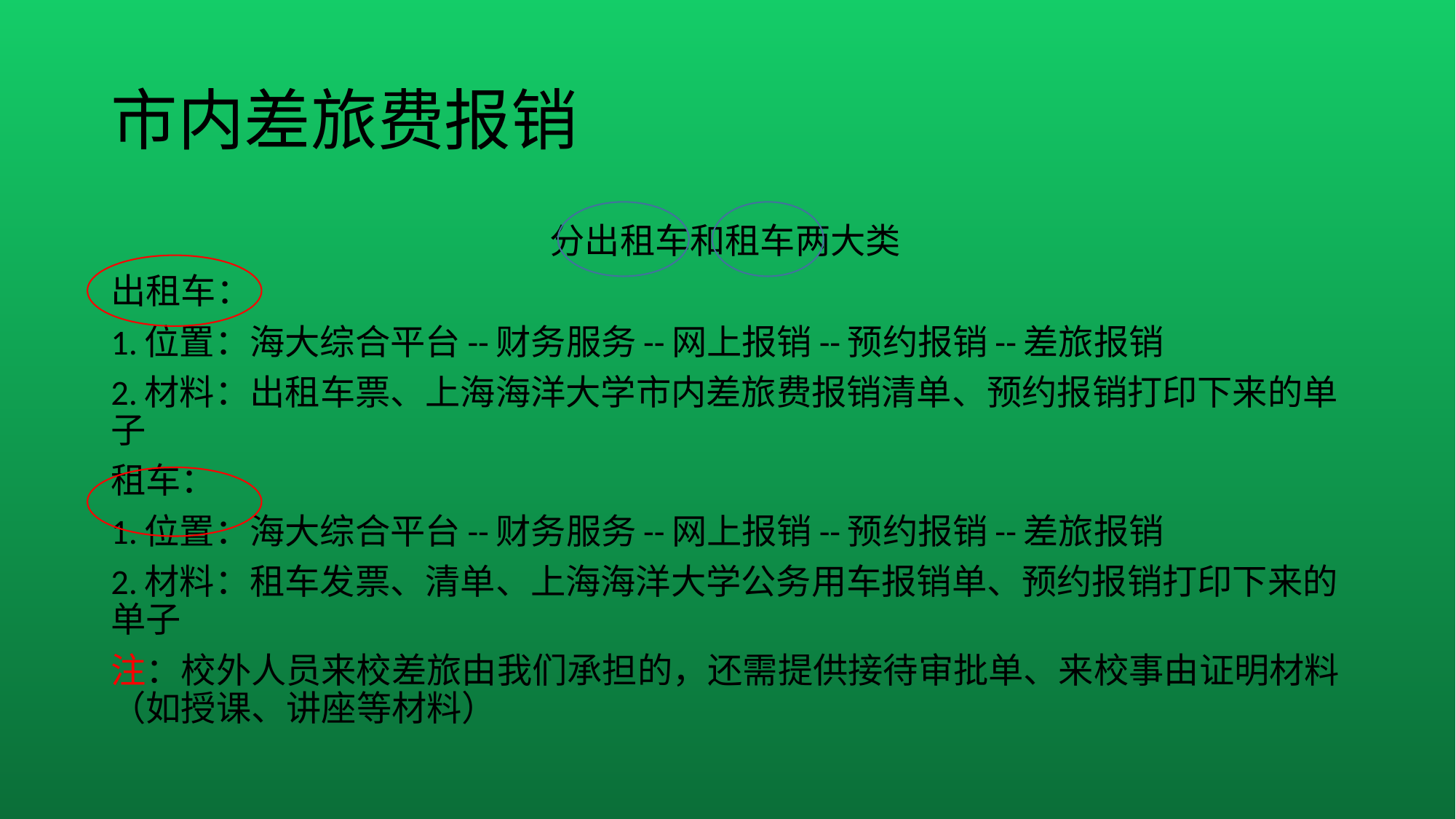

# 市内差旅费报销

分出租车和租车两大类
出租车：
1.位置：海大综合平台--财务服务--网上报销--预约报销--差旅报销
2.材料：出租车票、上海海洋大学市内差旅费报销清单、预约报销打印下来的单子
租车：
1.位置：海大综合平台--财务服务--网上报销--预约报销--差旅报销
2.材料：租车发票、清单、上海海洋大学公务用车报销单、预约报销打印下来的单子
注：校外人员来校差旅由我们承担的，还需提供接待审批单、来校事由证明材料（如授课、讲座等材料）